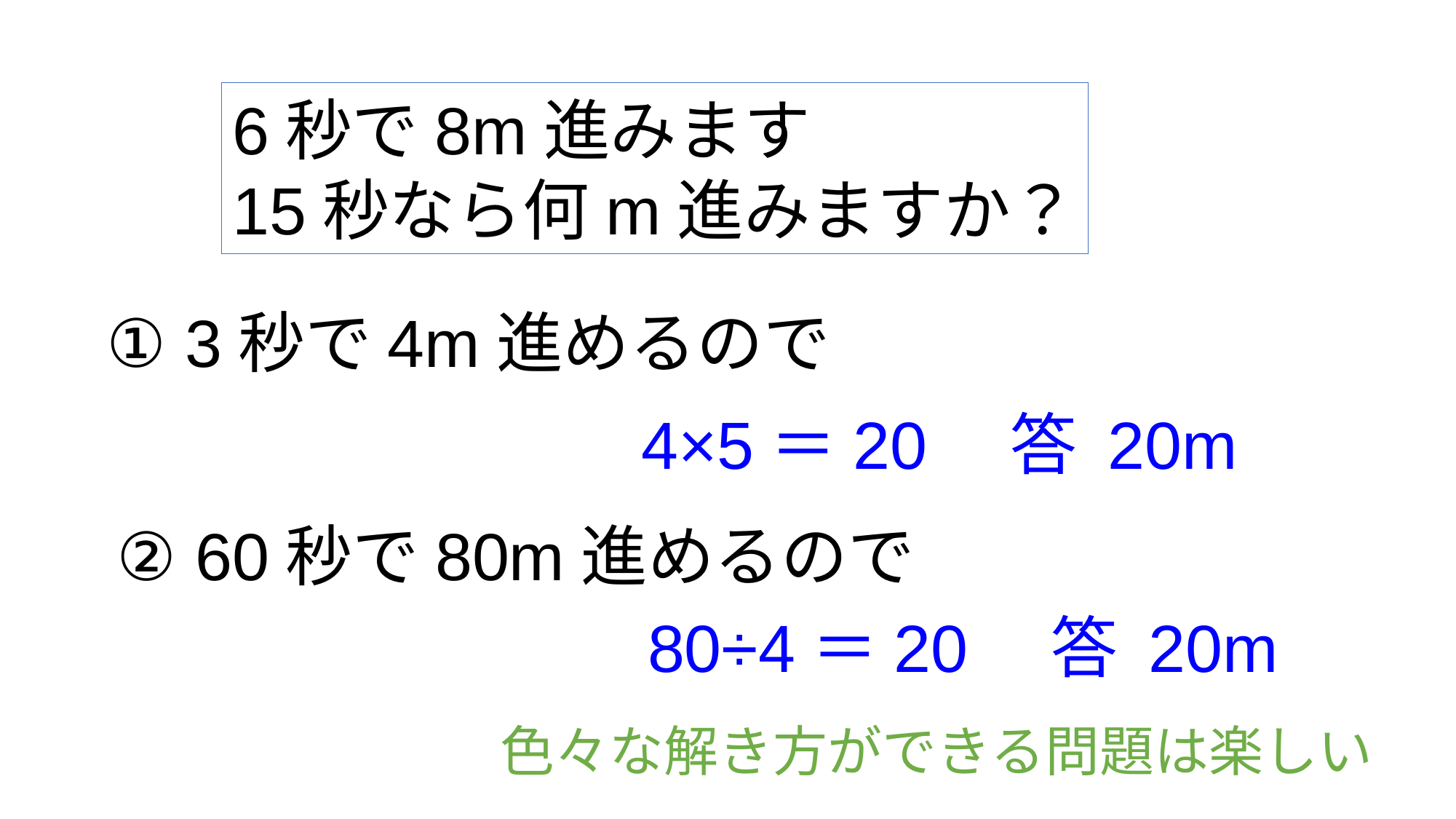

6秒で8m進みます
15秒なら何m進みますか？
① 3秒で4m進めるので
4×5＝20　答 20m
② 60秒で80m進めるので
80÷4＝20　答 20m
色々な解き方ができる問題は楽しい